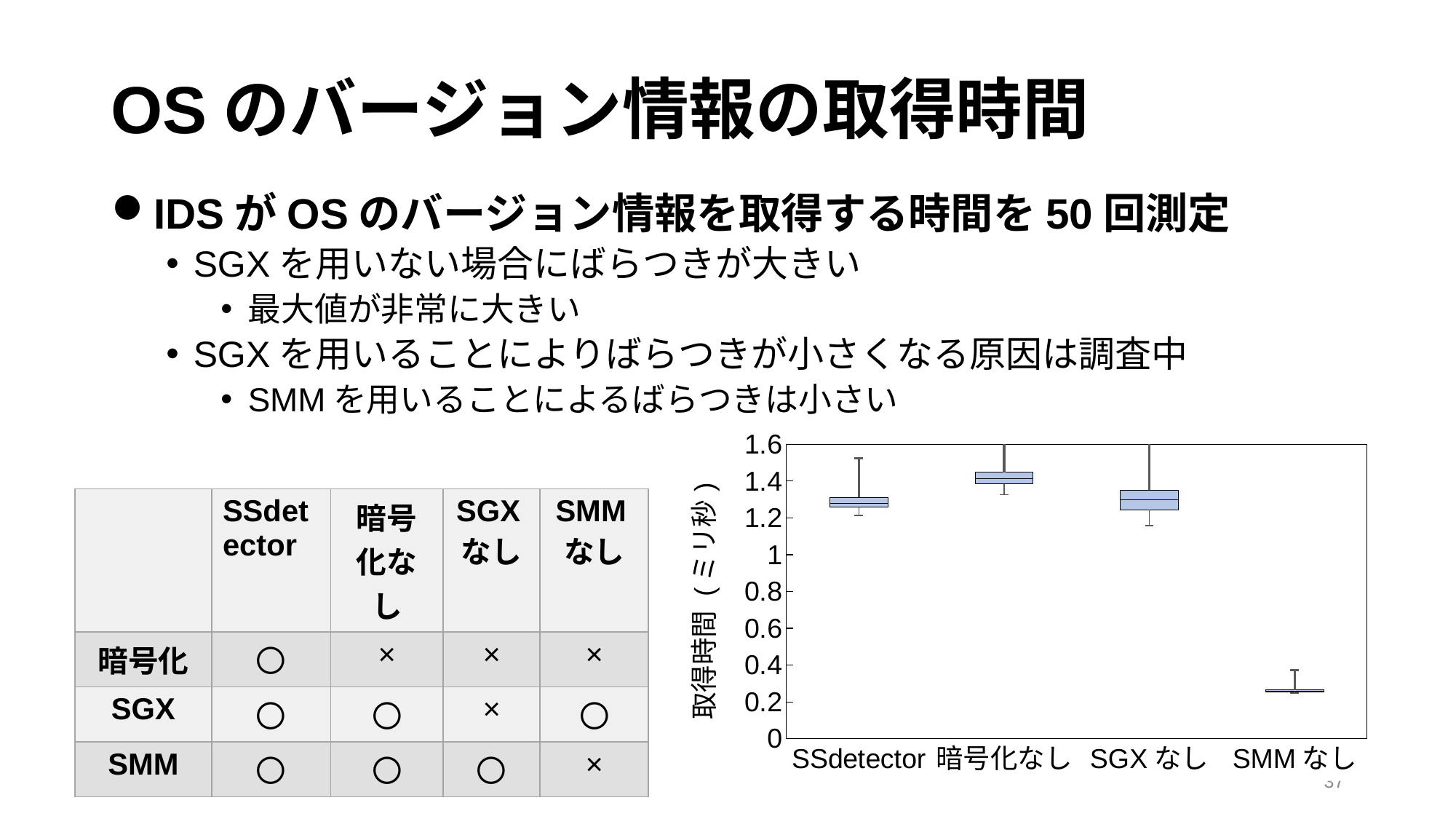

# OSのバージョン情報の取得時間
IDSがOSのバージョン情報を取得する時間を50回測定
SGXを用いない場合にばらつきが大きい
最大値が非常に大きい
SGXを用いることによりばらつきが小さくなる原因は調査中
SMMを用いることによるばらつきは小さい

### Chart

| Category | 第1 | 中央ー第1 | 第3ー中央 |
|---|---|---|---|
| SSdetector | 1.25819 | 0.021447000000000216 | 0.03224925000000001 |
| 暗号化なし | 1.385401 | 0.029680999999999846 | 0.03240200000000004 |
| SGXなし | 1.2437285 | 0.05391349999999995 | 0.05391250000000003 |
| SMMなし | 0.25467775 | 0.004315750000000007 | 0.005325750000000018 |
|  | SSdetector | 暗号化なし | SGXなし | SMMなし |
| --- | --- | --- | --- | --- |
| 暗号化 | 〇 | × | × | × |
| SGX | 〇 | 〇 | × | 〇 |
| SMM | 〇 | 〇 | 〇 | × |
37